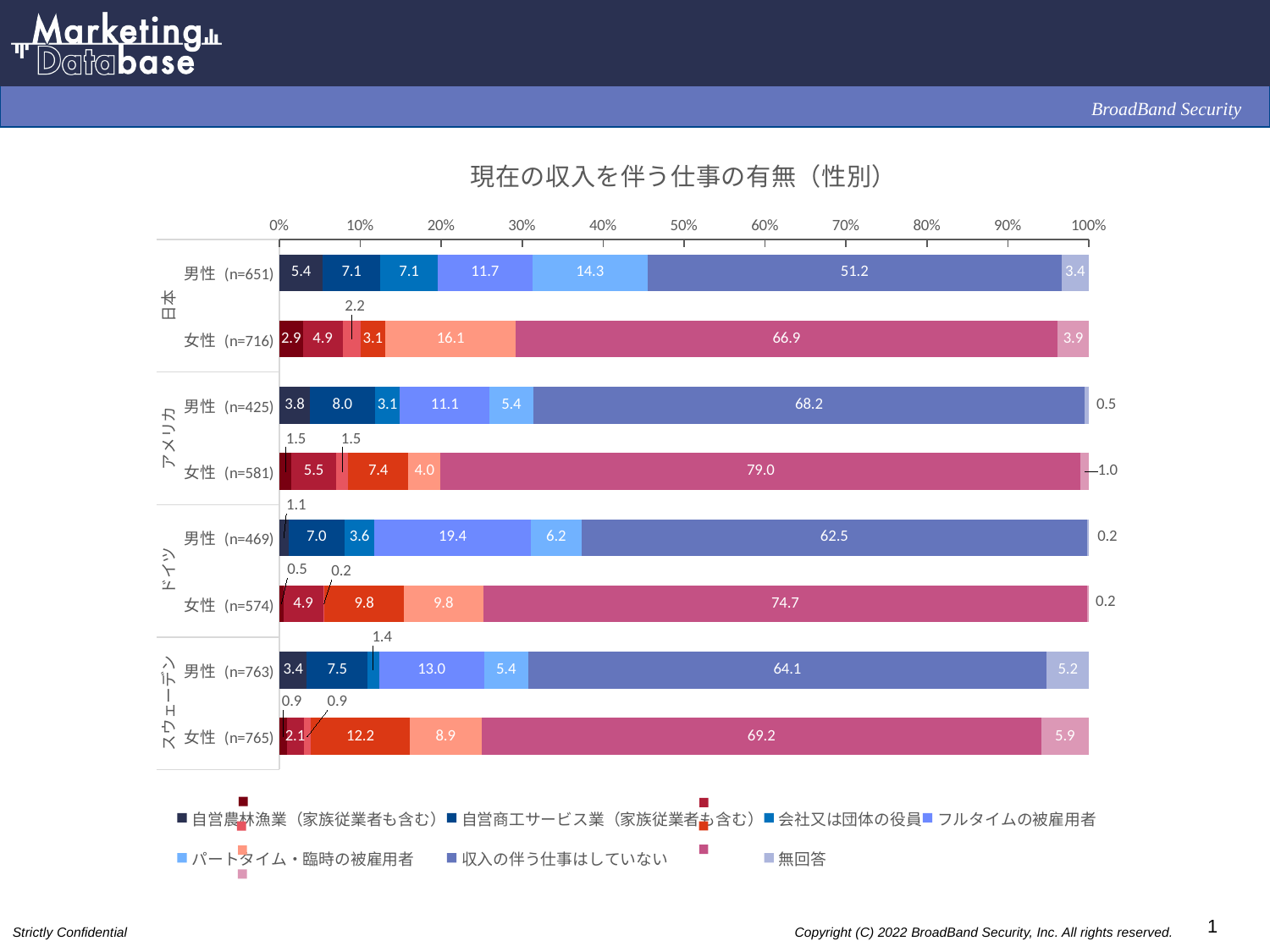

### Chart: 現在の収入を伴う仕事の有無（性別）

| Category | 自営農林漁業（家族従業者も含む） | 自営商工サービス業（家族従業者も含む） | 会社又は団体の役員 | フルタイムの被雇用者 | パートタイム・臨時の被雇用者 | 収入の伴う仕事はしていない | 無回答 |
|---|---|---|---|---|---|---|---|
| 男性 (n=651) | 5.4 | 7.1 | 7.1 | 11.7 | 14.3 | 51.2 | 3.4 |
| 女性 (n=716) | 2.9 | 4.9 | 2.2 | 3.1 | 16.1 | 66.9 | 3.9 |
| 男性 (n=425) | 3.8 | 8.0 | 3.1 | 11.1 | 5.4 | 68.2 | 0.5 |
| 女性 (n=581) | 1.5 | 5.5 | 1.5 | 7.4 | 4.0 | 79.0 | 1.0 |
| 男性 (n=469) | 1.1 | 7.0 | 3.6 | 19.4 | 6.2 | 62.5 | 0.2 |
| 女性 (n=574) | 0.5 | 4.9 | 0.2 | 9.8 | 9.8 | 74.7 | 0.2 |
| 男性 (n=763) | 3.4 | 7.5 | 1.4 | 13.0 | 5.4 | 64.1 | 5.2 |
| 女性 (n=765) | 0.9 | 2.1 | 0.9 | 12.2 | 8.9 | 69.2 | 5.9 |